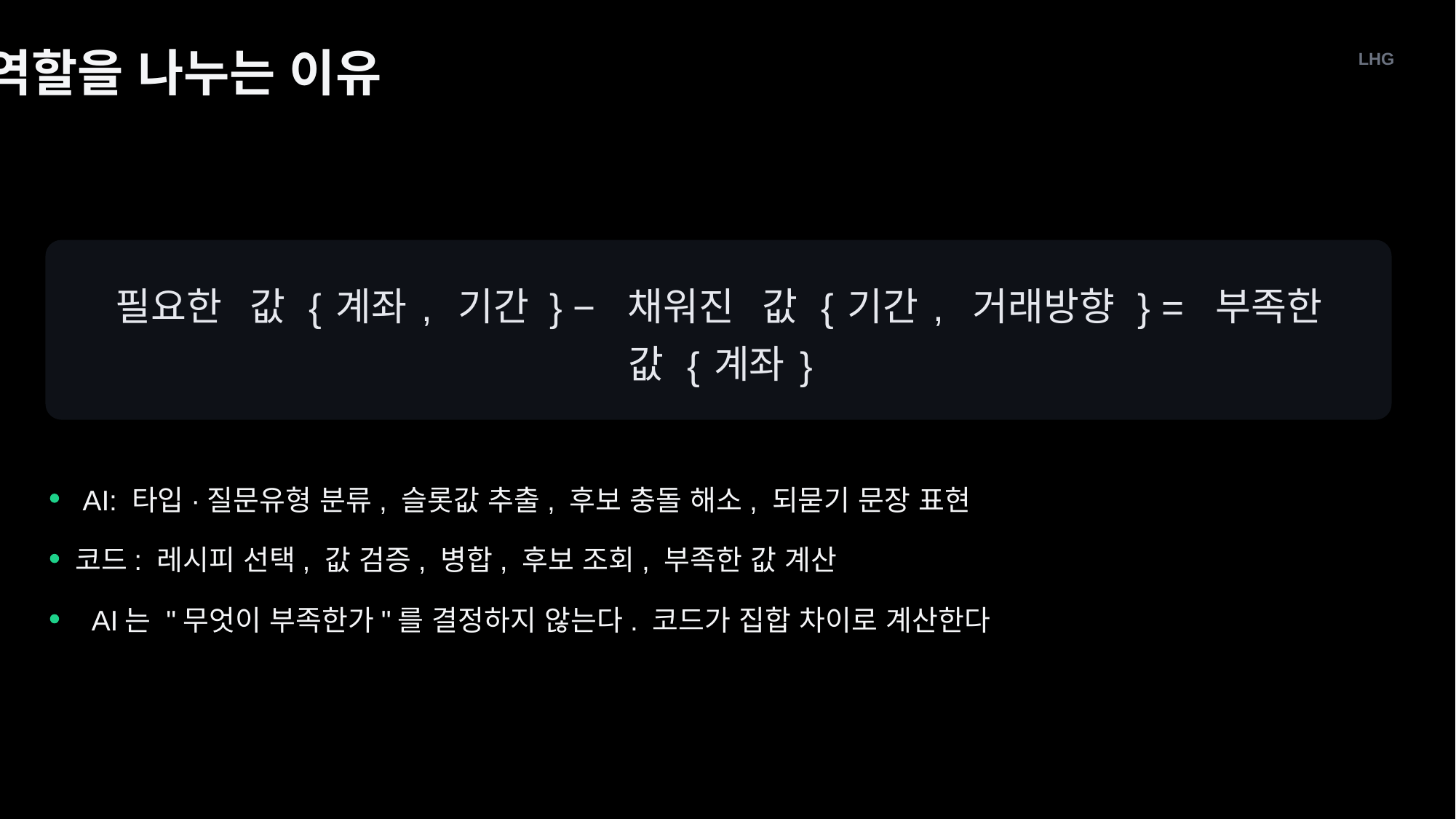

역할을 나누는 이유
LHG

필요한
값
계좌
기간
채워진
값
기간
거래방향
부족한

 {
,
} −

 {
,
} =
값
계좌
 {
}
AI: 타입·질문유형 분류, 슬롯값 추출, 후보 충돌 해소, 되묻기 문장 표현

코드: 레시피 선택, 값 검증, 병합, 후보 조회, 부족한 값 계산

AI는 "무엇이 부족한가"를 결정하지 않는다. 코드가 집합 차이로 계산한다